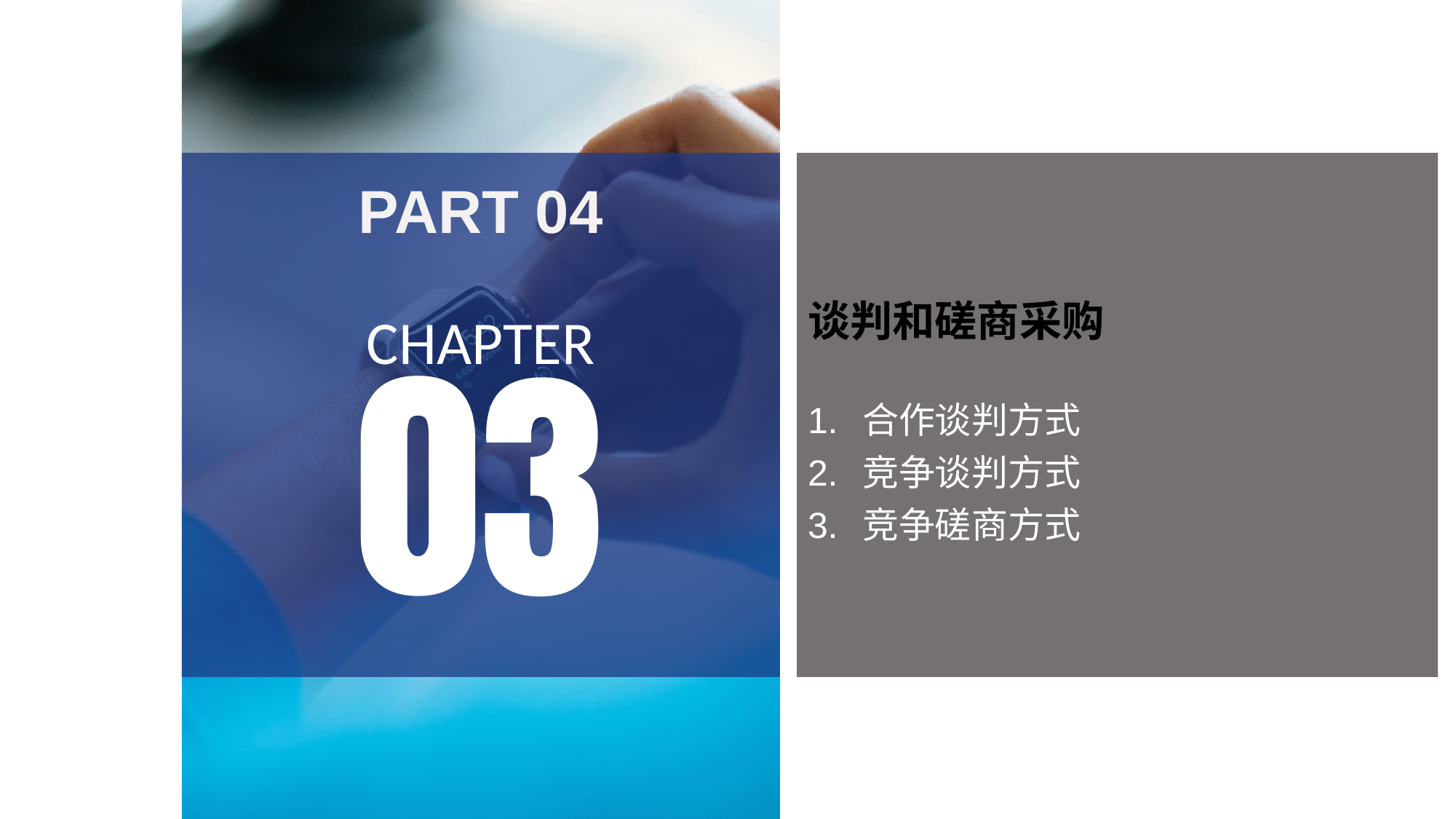

PART 04

CHAPTER
03
谈判和磋商采购

合作谈判方式
竞争谈判方式
竞争磋商方式